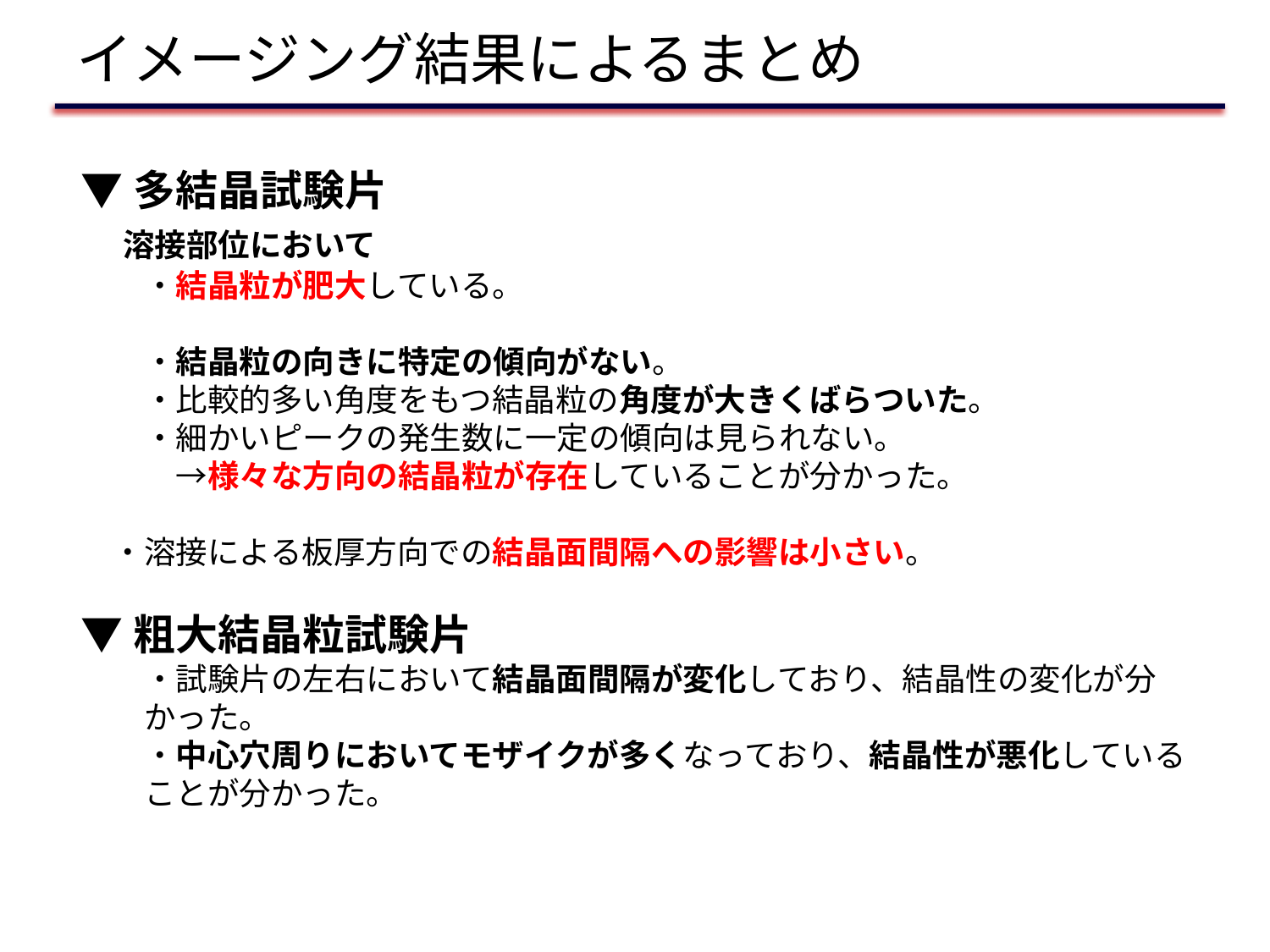

イメージング結果によるまとめ

▼多結晶試験片
　溶接部位において
・結晶粒が肥大している。

・結晶粒の向きに特定の傾向がない。
・比較的多い角度をもつ結晶粒の角度が大きくばらついた。
・細かいピークの発生数に一定の傾向は見られない。
　→様々な方向の結晶粒が存在していることが分かった。

　・溶接による板厚方向での結晶面間隔への影響は小さい。

▼粗大結晶粒試験片
・試験片の左右において結晶面間隔が変化しており、結晶性の変化が分かった。
・中心穴周りにおいてモザイクが多くなっており、結晶性が悪化していることが分かった。